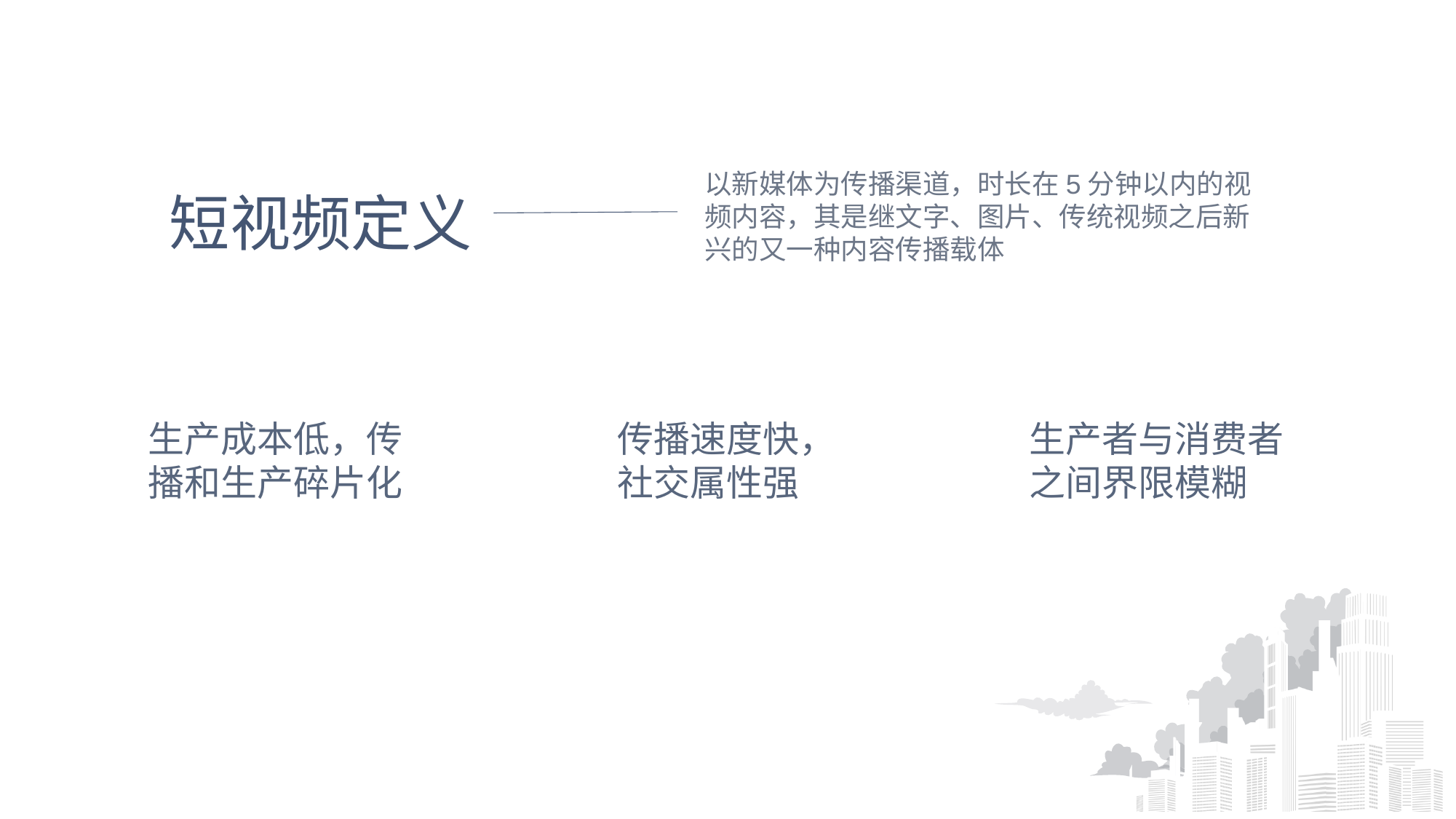

# 短视频定义
以新媒体为传播渠道，时长在5分钟以内的视频内容，其是继文字、图片、传统视频之后新兴的又一种内容传播载体
生产成本低，传播和生产碎片化
传播速度快，社交属性强
生产者与消费者之间界限模糊